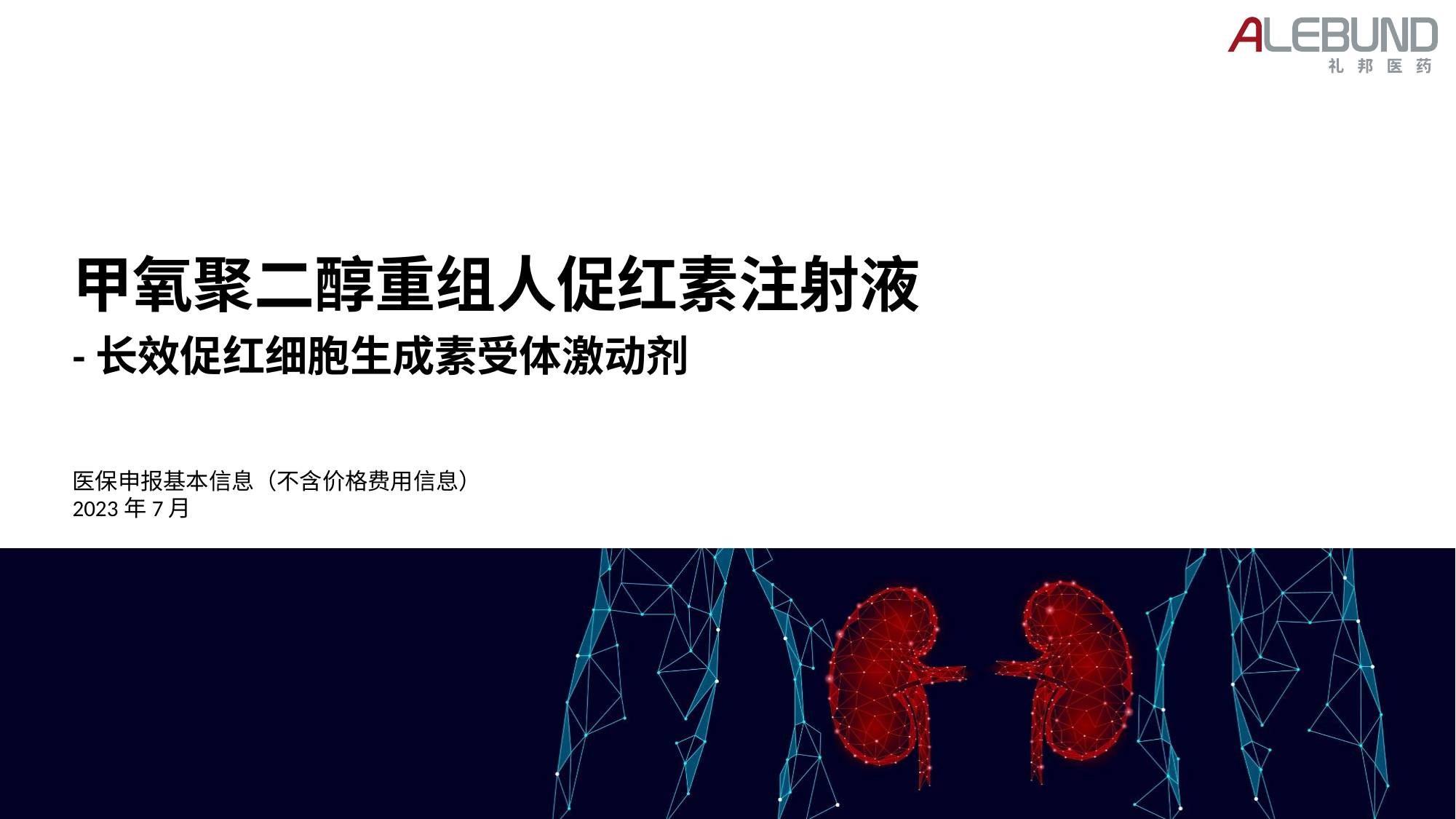

# 甲氧聚二醇重组人促红素注射液 -长效促红细胞生成素受体激动剂
医保申报基本信息（不含价格费用信息）
2023年7月